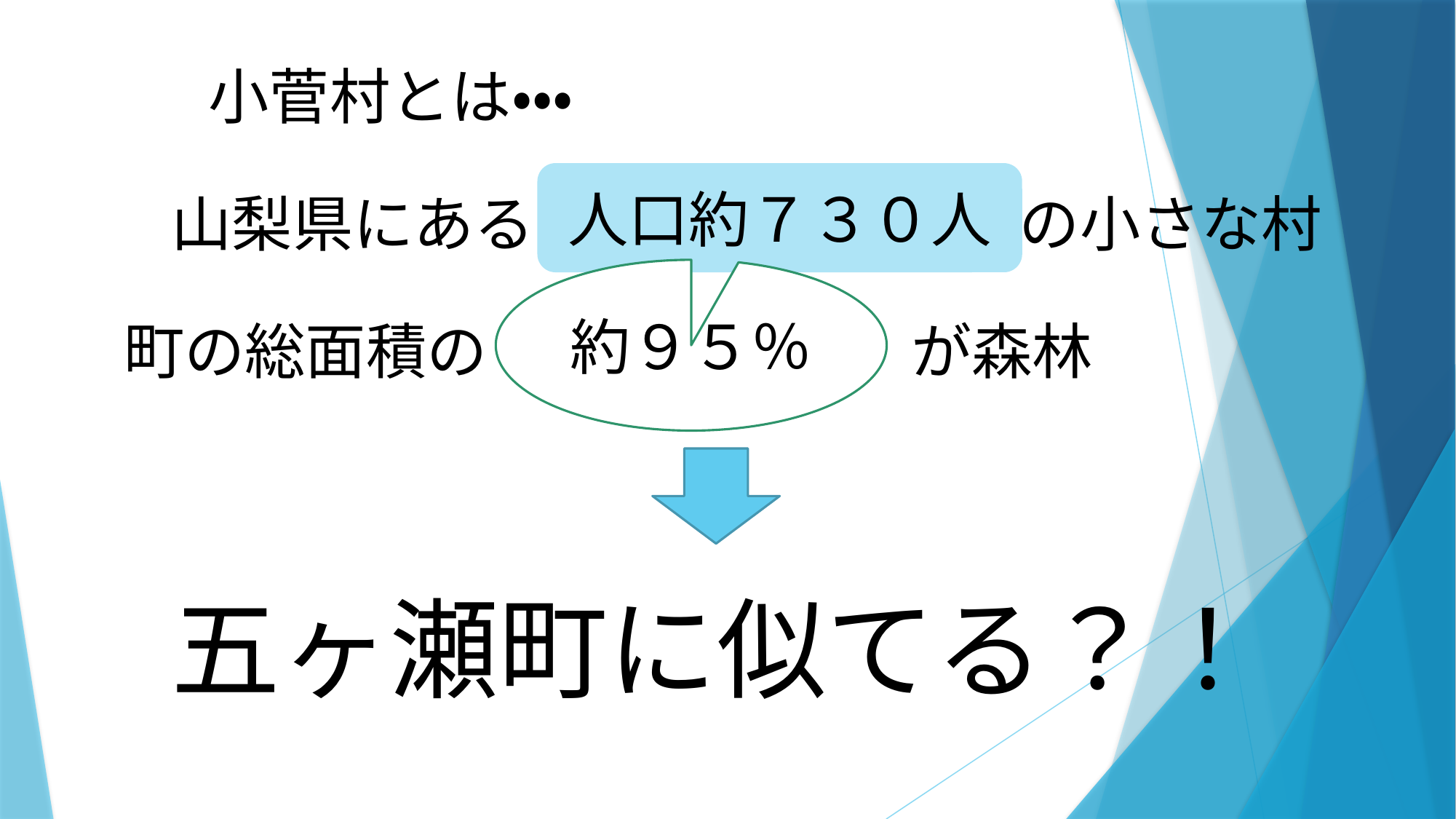

小菅村とは・・・
人口約７３０人
山梨県にある　　　　　　　　の小さな村
約９５％
町の総面積の　　　　　　　が森林

五ヶ瀬町に似てる？！